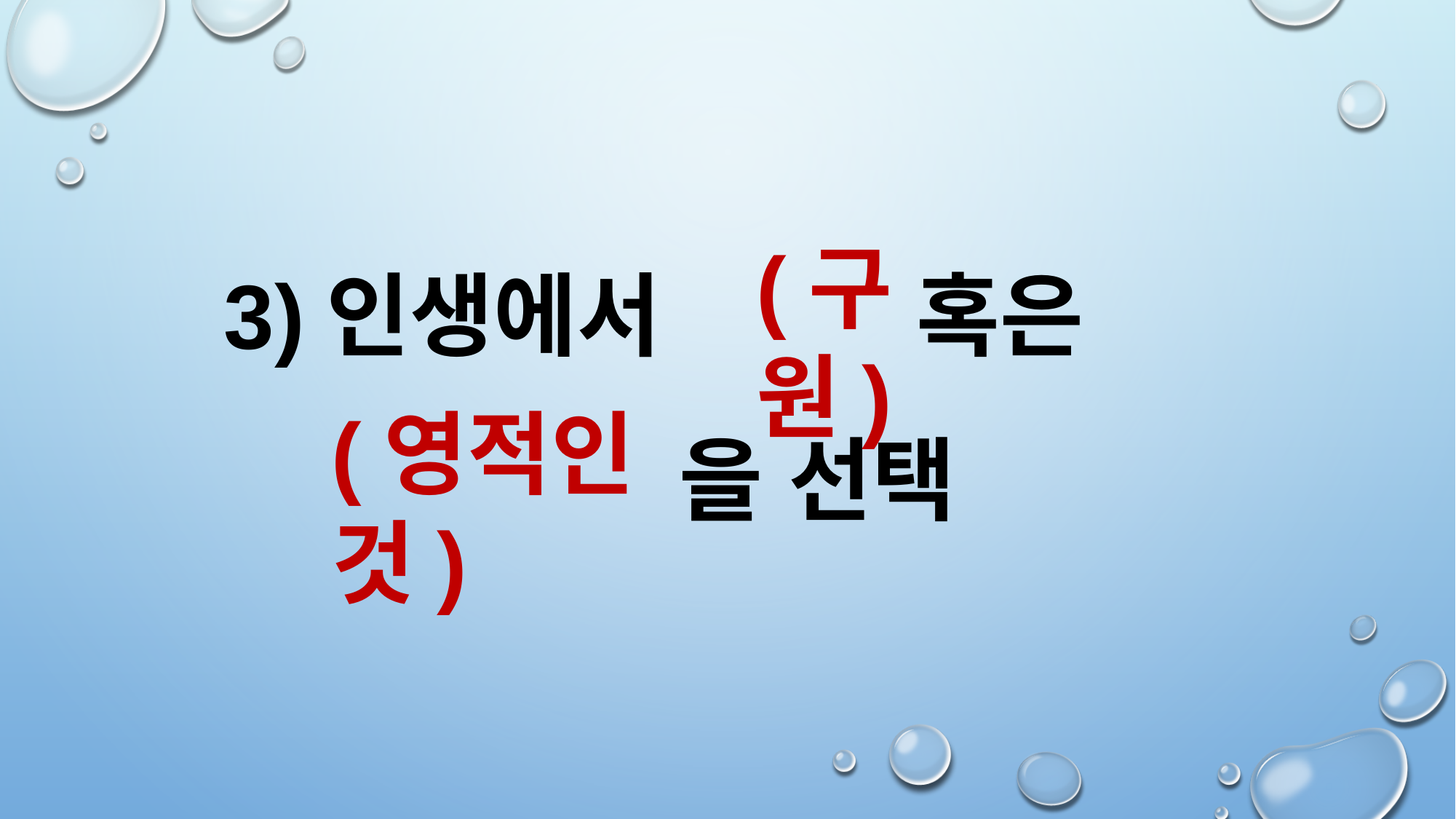

3)인생에서          혹은
                    을 선택

(구원)
(영적인 것)